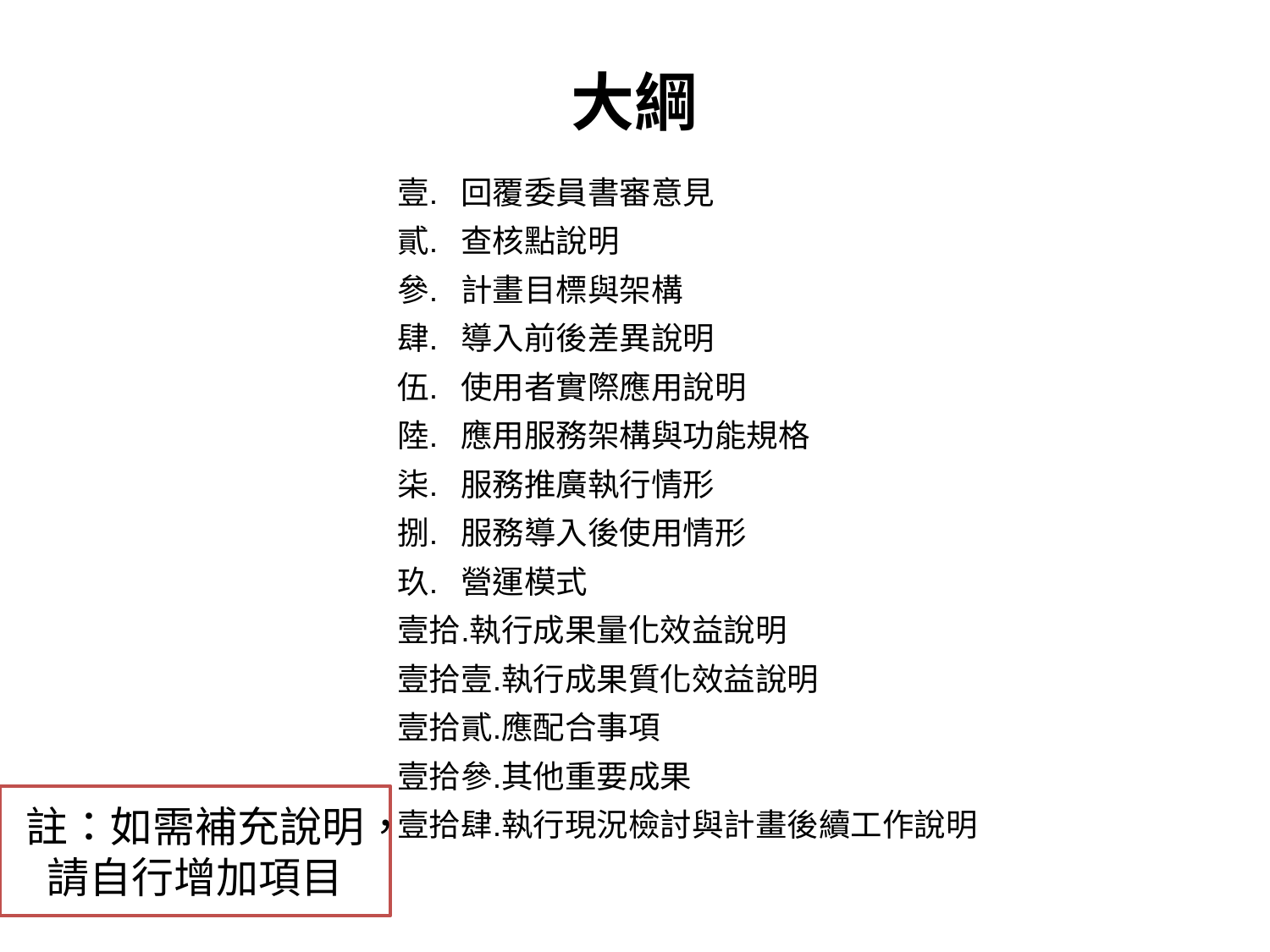

大綱
回覆委員書審意見
查核點說明
計畫目標與架構
導入前後差異說明
使用者實際應用說明
應用服務架構與功能規格
服務推廣執行情形
服務導入後使用情形
營運模式
執行成果量化效益說明
執行成果質化效益說明
應配合事項
其他重要成果
執行現況檢討與計畫後續工作說明
註：如需補充說明，請自行增加項目